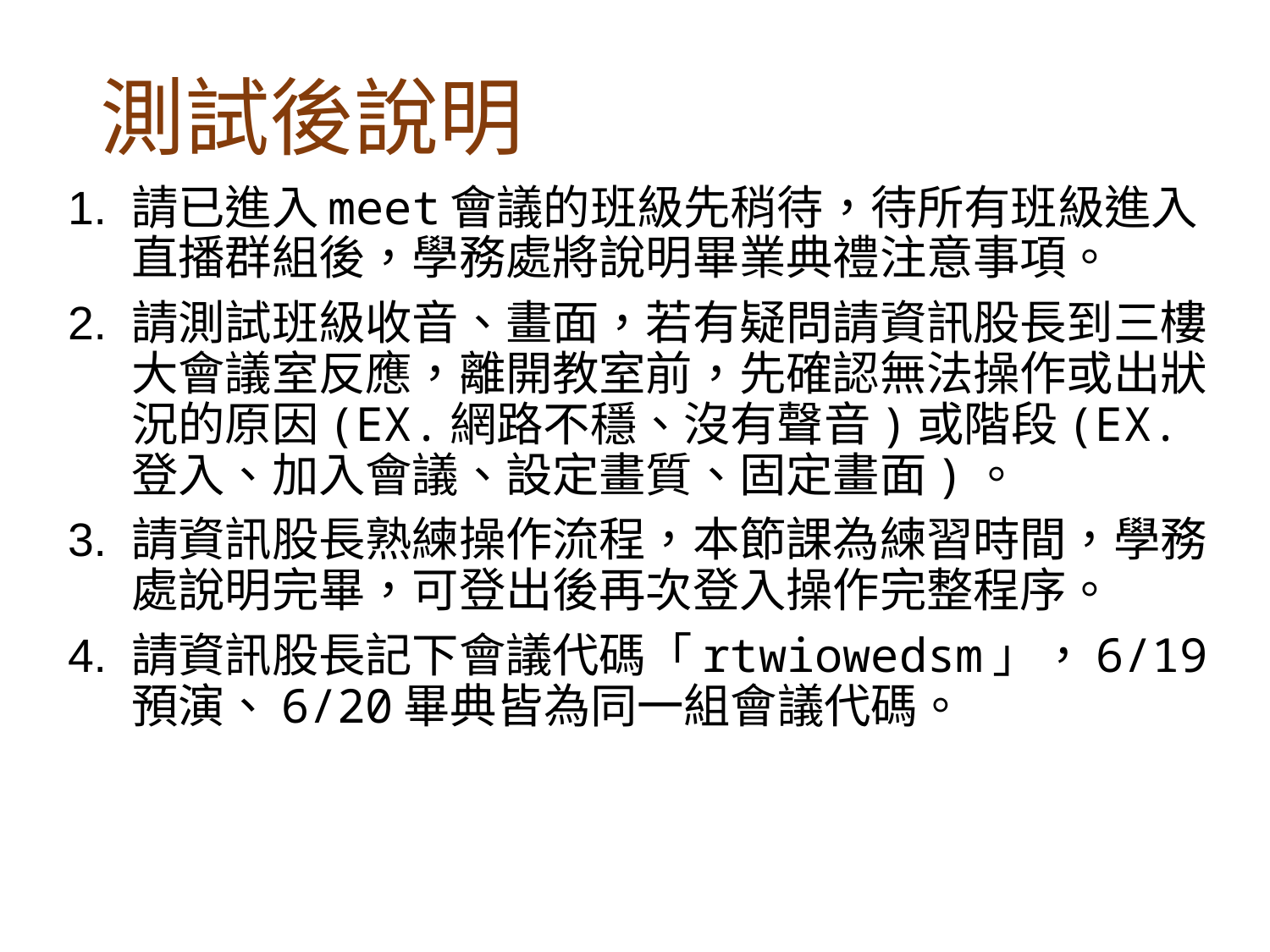

# 測試後說明
請已進入meet會議的班級先稍待，待所有班級進入直播群組後，學務處將說明畢業典禮注意事項。
請測試班級收音、畫面，若有疑問請資訊股長到三樓大會議室反應，離開教室前，先確認無法操作或出狀況的原因(EX.網路不穩、沒有聲音)或階段(EX.登入、加入會議、設定畫質、固定畫面)。
請資訊股長熟練操作流程，本節課為練習時間，學務處說明完畢，可登出後再次登入操作完整程序。
請資訊股長記下會議代碼「rtwiowedsm」，6/19預演、6/20畢典皆為同一組會議代碼。